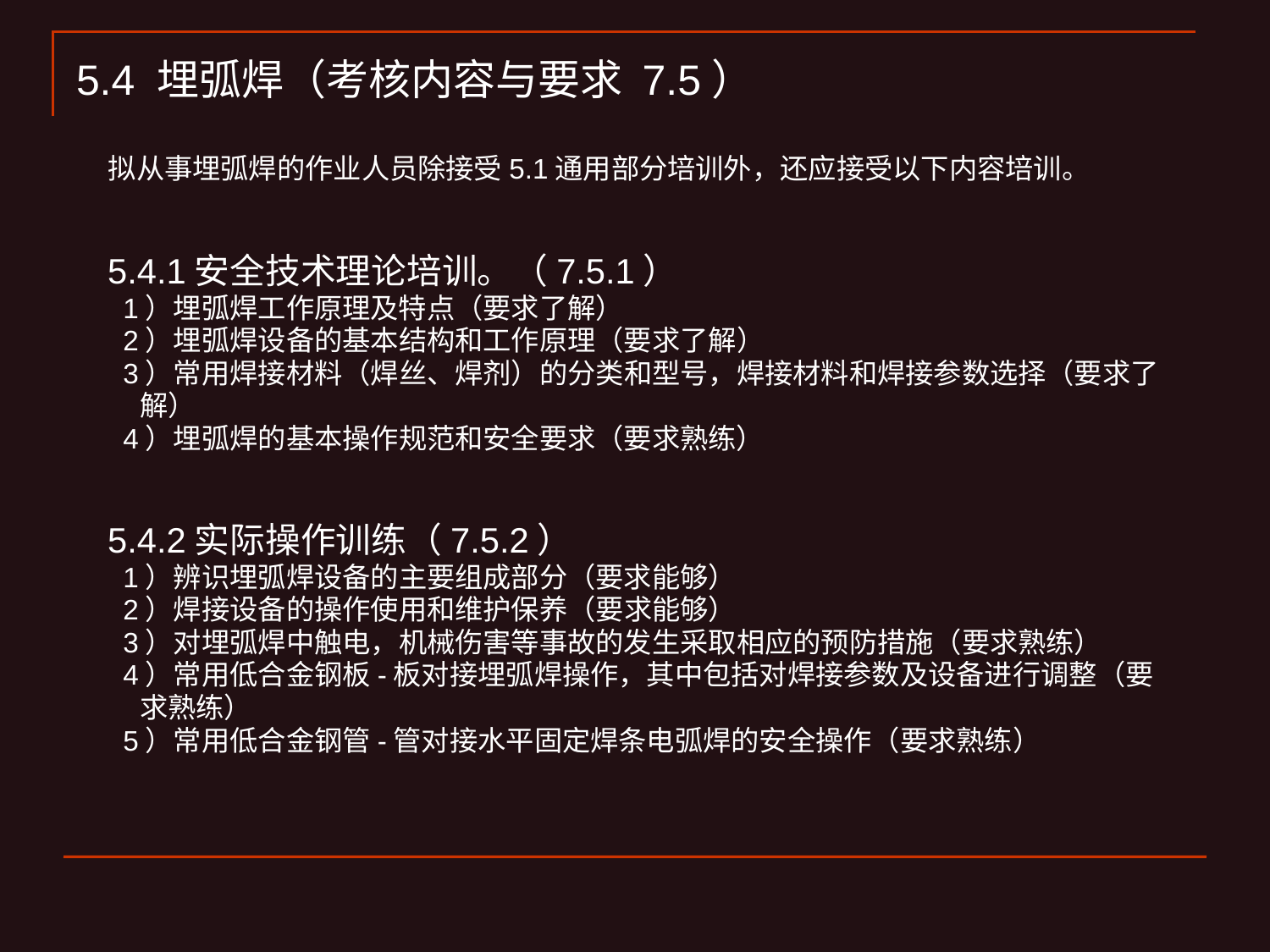

5.4 埋弧焊（考核内容与要求 7.5）

    拟从事埋弧焊的作业人员除接受5.1通用部分培训外，还应接受以下内容培训。

    5.4.1安全技术理论培训。（7.5.1）
      1）埋弧焊工作原理及特点（要求了解）
      2）埋弧焊设备的基本结构和工作原理（要求了解）
      3）常用焊接材料（焊丝、焊剂）的分类和型号，焊接材料和焊接参数选择（要求了
         解）
      4）埋弧焊的基本操作规范和安全要求（要求熟练）

    5.4.2实际操作训练（7.5.2）
      1）辨识埋弧焊设备的主要组成部分（要求能够）
      2）焊接设备的操作使用和维护保养（要求能够）
      3）对埋弧焊中触电，机械伤害等事故的发生采取相应的预防措施（要求熟练）
      4）常用低合金钢板-板对接埋弧焊操作，其中包括对焊接参数及设备进行调整（要
         求熟练）
      5）常用低合金钢管-管对接水平固定焊条电弧焊的安全操作（要求熟练）